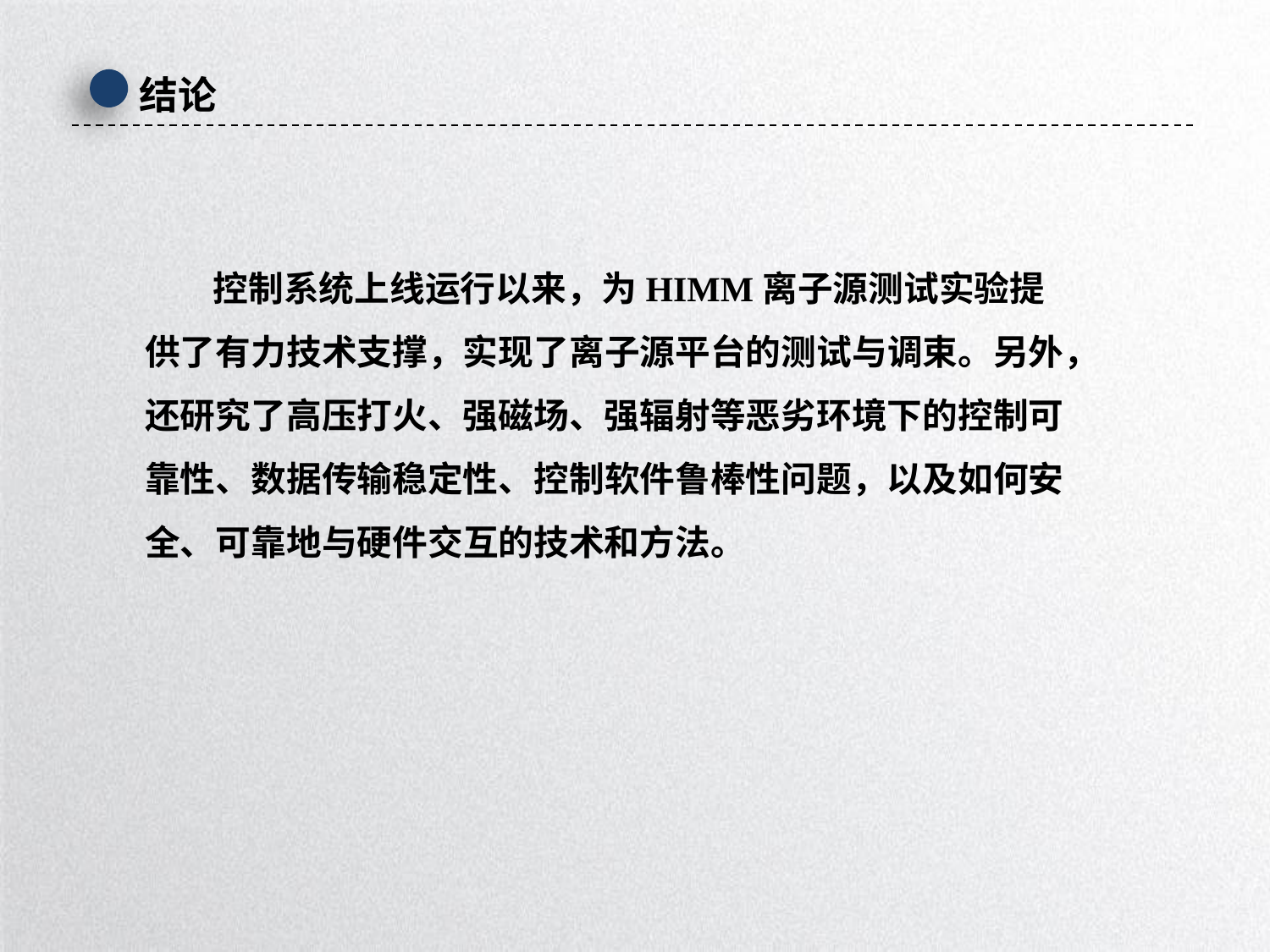

结论

         控制系统上线运行以来，为HIMM离子源测试实验提供了有力技术支撑，实现了离子源平台的测试与调束。另外，还研究了高压打火、强磁场、强辐射等恶劣环境下的控制可靠性、数据传输稳定性、控制软件鲁棒性问题，以及如何安全、可靠地与硬件交互的技术和方法。